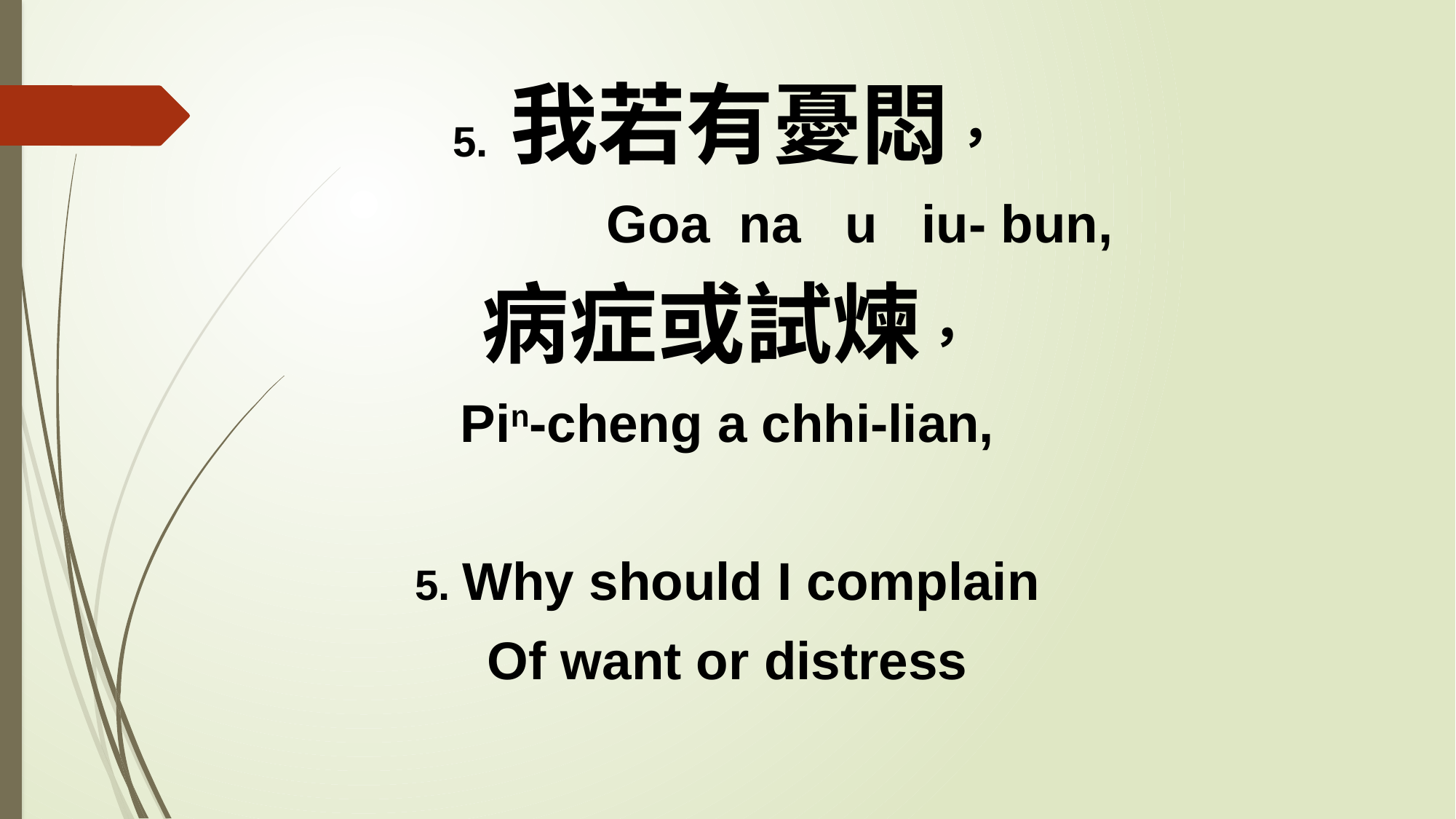

5. 我若有憂悶，
                                Goa  na   u   iu- bun,
病症或試煉，
Pin-cheng a chhi-lian,

5. Why should I complain
Of want or distress